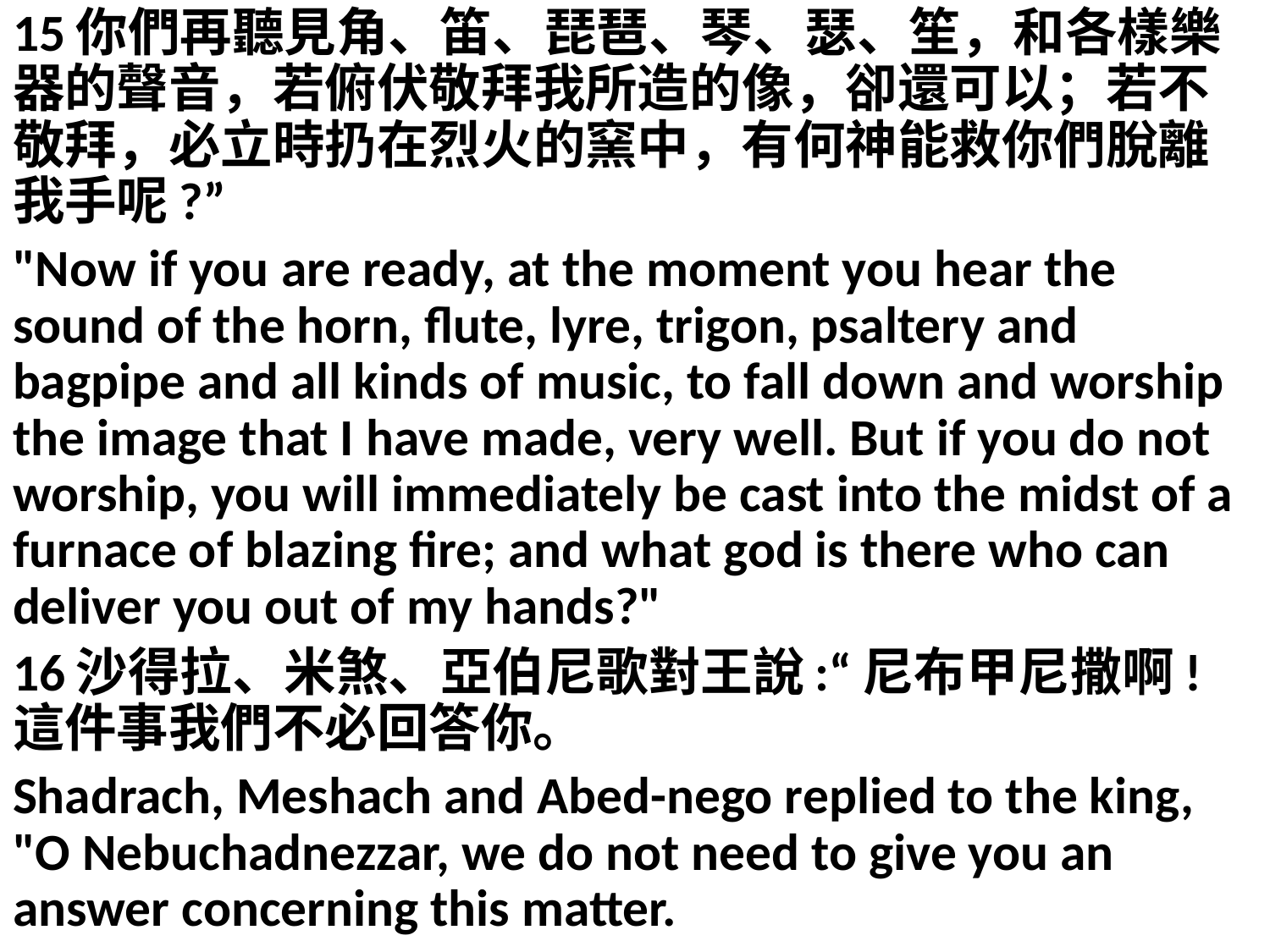

15你們再聽見角、笛、琵琶、琴、瑟、笙，和各樣樂器的聲音，若俯伏敬拜我所造的像，卻還可以；若不敬拜，必立時扔在烈火的窯中，有何神能救你們脫離我手呢?”
"Now if you are ready, at the moment you hear the sound of the horn, flute, lyre, trigon, psaltery and bagpipe and all kinds of music, to fall down and worship the image that I have made, very well. But if you do not worship, you will immediately be cast into the midst of a furnace of blazing fire; and what god is there who can deliver you out of my hands?"
16沙得拉、米煞、亞伯尼歌對王說:“尼布甲尼撒啊!這件事我們不必回答你。
Shadrach, Meshach and Abed-nego replied to the king, "O Nebuchadnezzar, we do not need to give you an answer concerning this matter.